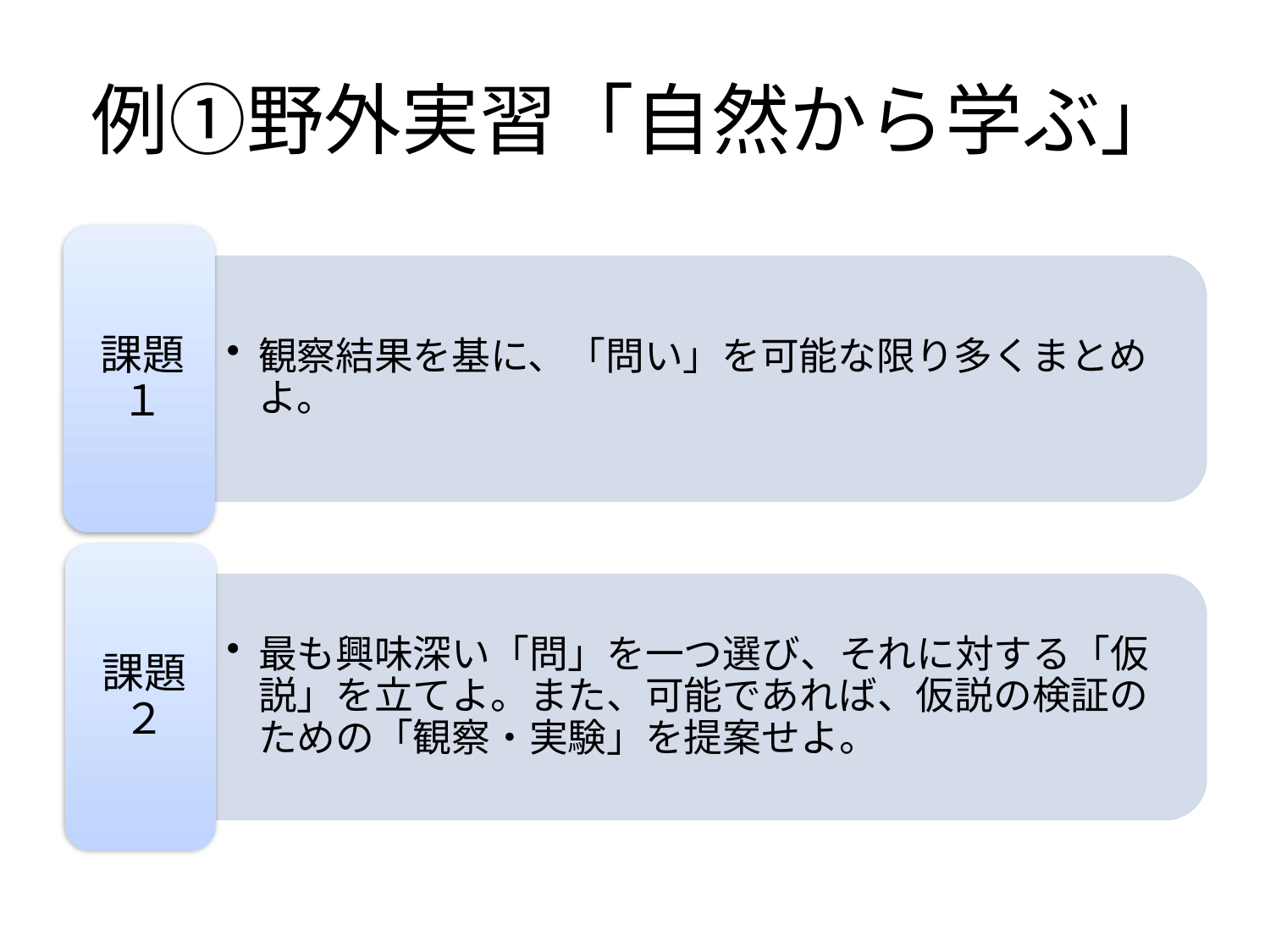

# 例①野外実習「自然から学ぶ」
観察結果を基に、「問い」を可能な限り多くまとめよ。
課題１
最も興味深い「問」を一つ選び、それに対する「仮説」を立てよ。また、可能であれば、仮説の検証のための「観察・実験」を提案せよ。
課題２